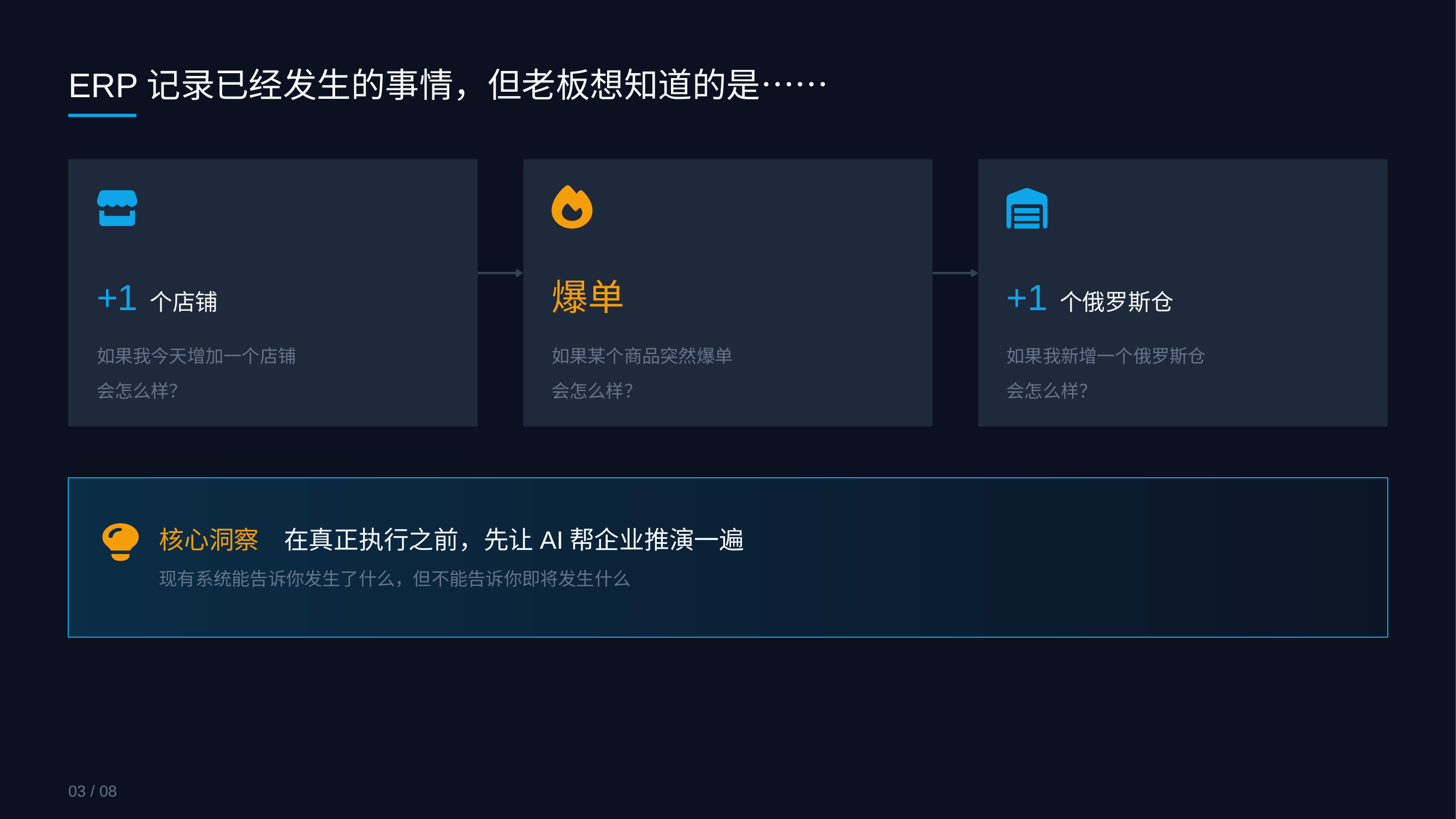

ERP记录已经发生的事情，但老板想知道的是……

+1 个店铺
如果我今天增加一个店铺
会怎么样？
爆单
如果某个商品突然爆单
会怎么样？
+1 个俄罗斯仓
如果我新增一个俄罗斯仓
会怎么样？

核心洞察　在真正执行之前，先让AI帮企业推演一遍
现有系统能告诉你发生了什么，但不能告诉你即将发生什么

03 / 08